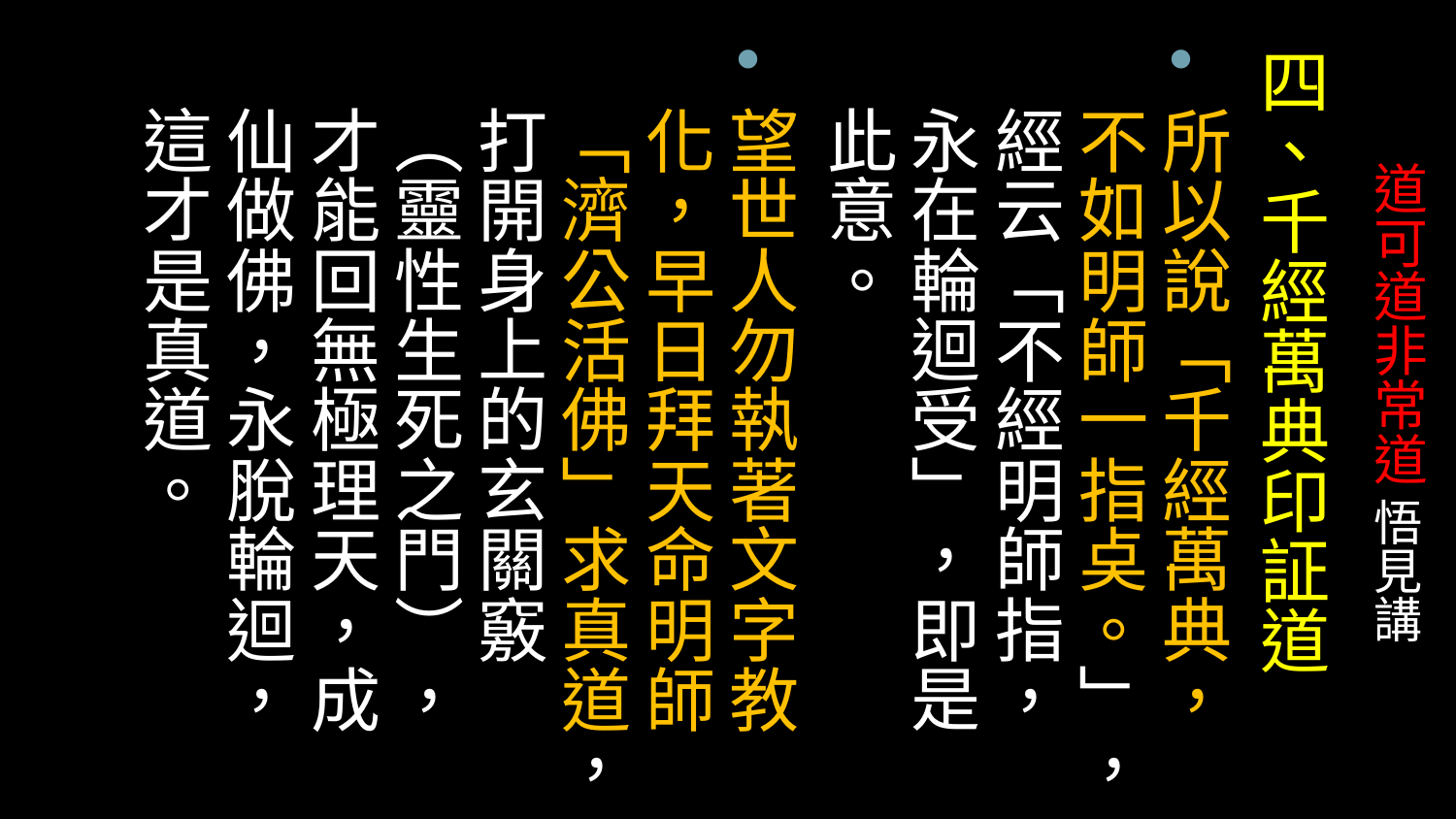

# 道可道非常道 悟見講
四、千經萬典印証道
所以說「千經萬典，不如明師一指奌。」，經云「不經明師指，永在輪迴受」，即是此意。
望世人勿執著文字教化，早日拜天命明師「濟公活佛」求真道，打開身上的玄關竅（靈性生死之門），才能回無極理天，成仙做佛，永脫輪迴，這才是真道。